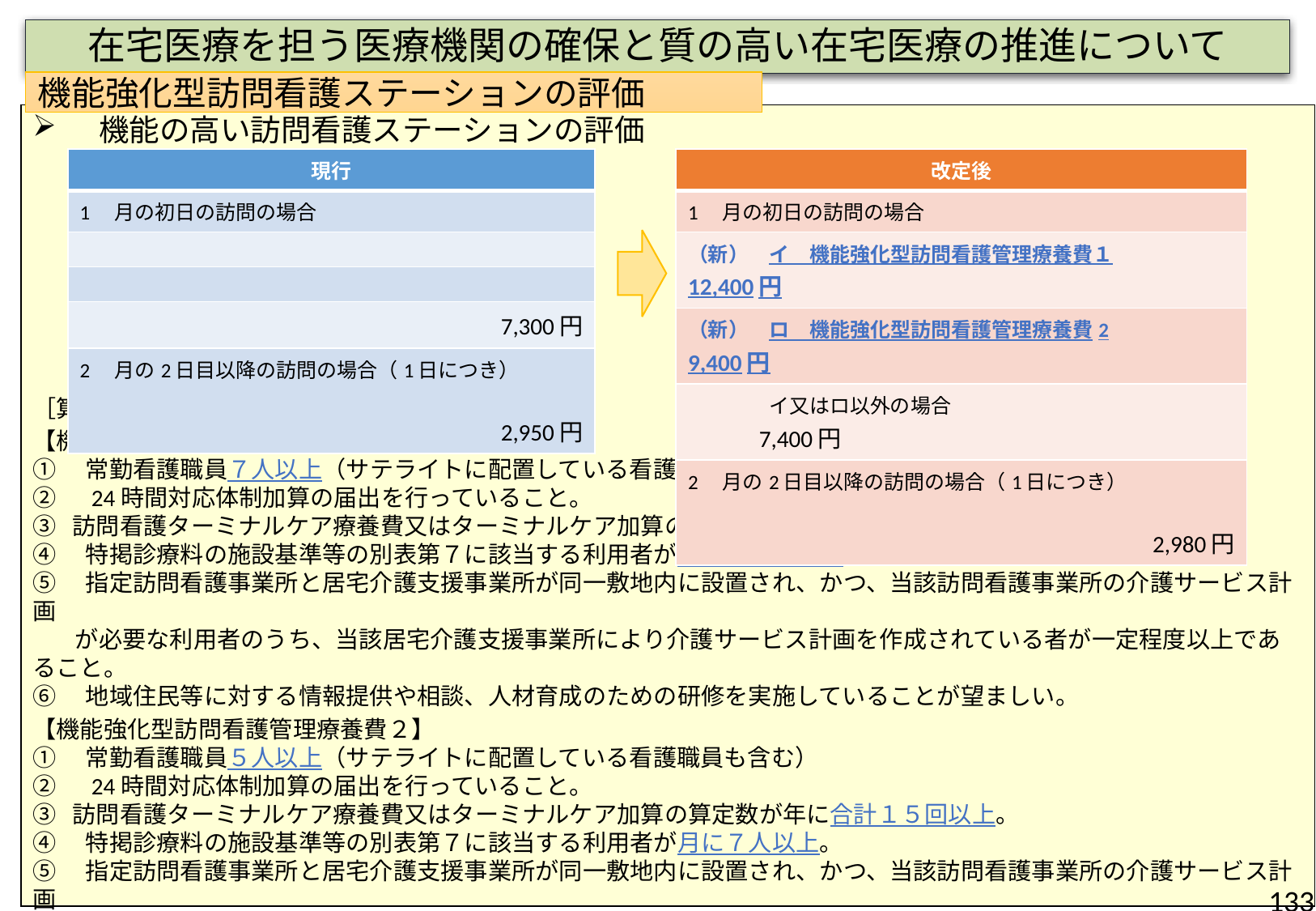

# 在宅医療を担う医療機関の確保と質の高い在宅医療の推進について
機能強化型訪問看護ステーションの評価
　機能の高い訪問看護ステーションの評価

［算定要件］
【機能強化型訪問看護管理療養費１】
①　常勤看護職員７人以上（サテライトに配置している看護職員も含む）
②　24時間対応体制加算の届出を行っていること。
③  訪問看護ターミナルケア療養費又はターミナルケア加算の算定数が年に合計２０回以上。
④　特掲診療料の施設基準等の別表第７に該当する利用者が月に１０人以上。
⑤　指定訪問看護事業所と居宅介護支援事業所が同一敷地内に設置され、かつ、当該訪問看護事業所の介護サービス計画
       が必要な利用者のうち、当該居宅介護支援事業所により介護サービス計画を作成されている者が一定程度以上であること。
⑥　地域住民等に対する情報提供や相談、人材育成のための研修を実施していることが望ましい。
【機能強化型訪問看護管理療養費２】
①　常勤看護職員５人以上（サテライトに配置している看護職員も含む）
②　24時間対応体制加算の届出を行っていること。
③  訪問看護ターミナルケア療養費又はターミナルケア加算の算定数が年に合計１５回以上。
④　特掲診療料の施設基準等の別表第７に該当する利用者が月に７人以上。
⑤　指定訪問看護事業所と居宅介護支援事業所が同一敷地内に設置され、かつ、当該訪問看護事業所の介護サービス計画
       が必要な利用者のうち、当該居宅介護支援事業所により介護サービス計画を作成されている者が一定程度以上であること。
⑥　地域住民等に対する情報提供や相談、人材育成のための研修を実施していることが望ましい。

| 現行 |
| --- |
| 1　月の初日の訪問の場合 |
|  |
|  |
| 7,300円 |
| 2　月の2日目以降の訪問の場合（1日につき）　 　　　　　　　　　　　　　　　　　　　　　　　　　　　　　　　2,950円 |
| 改定後 |
| --- |
| 1　月の初日の訪問の場合 |
| （新）　イ　機能強化型訪問看護管理療養費１　　　　　12,400円 |
| （新）　ロ　機能強化型訪問看護管理療養費2　　　　　　9,400円 |
| イ又はロ以外の場合　　　　　　　　　　　　　　　　　 7,400円 |
| 2　月の2日目以降の訪問の場合（1日につき） 　　　　　　　　　　　　　　　　　　　　　　　　　　　　　　　　　　2,980円 |

133